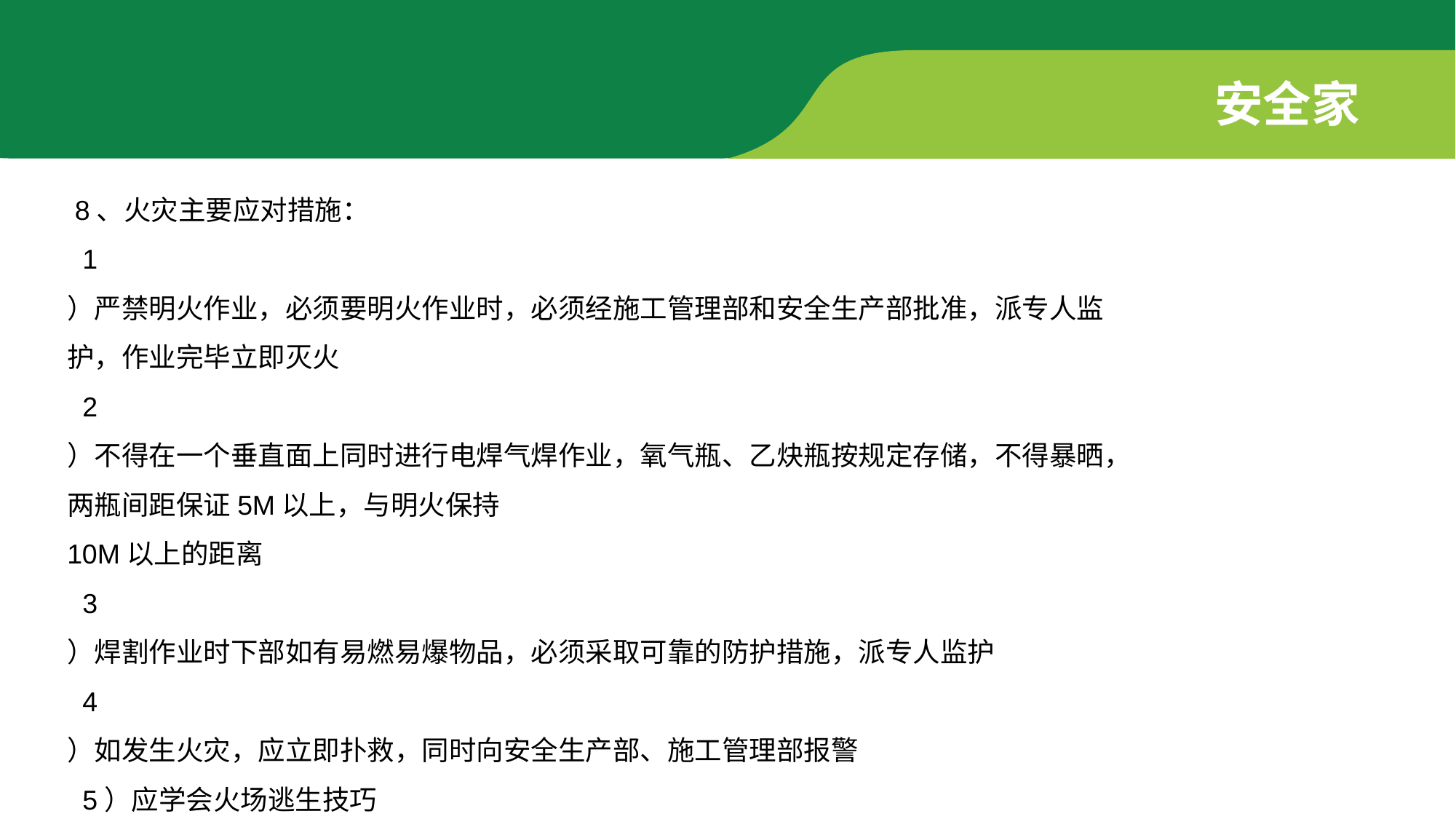

安全家
 8、火灾主要应对措施：
  1
）严禁明火作业，必须要明火作业时，必须经施工管理部和安全生产部批准，派专人监护，作业完毕立即灭火
  2
）不得在一个垂直面上同时进行电焊气焊作业，氧气瓶、乙炔瓶按规定存储，不得暴晒，两瓶间距保证5M以上，与明火保持
10M以上的距离
  3
）焊割作业时下部如有易燃易爆物品，必须采取可靠的防护措施，派专人监护
  4
）如发生火灾，应立即扑救，同时向安全生产部、施工管理部报警
  5）应学会火场逃生技巧